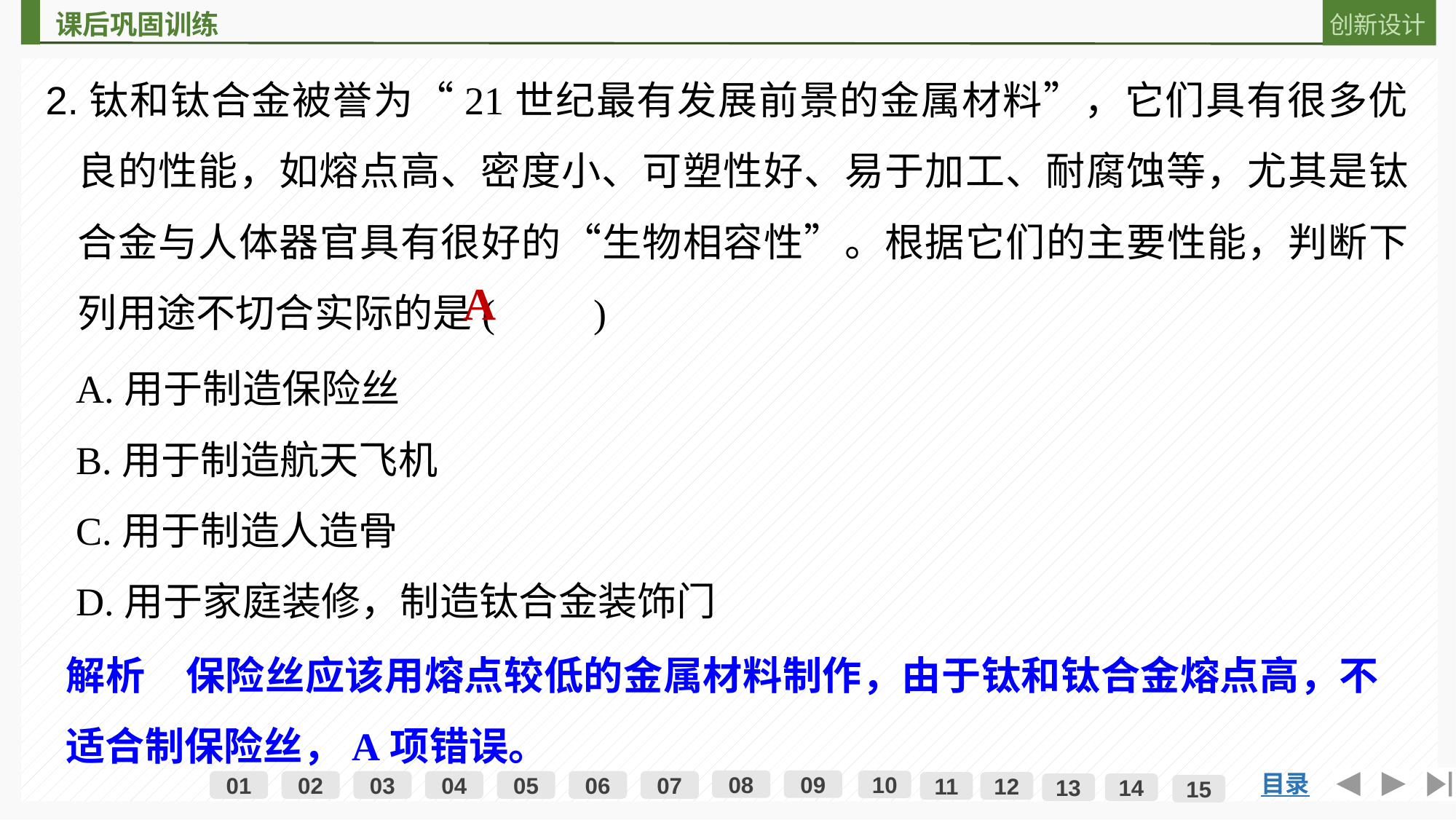

2.钛和钛合金被誉为“21世纪最有发展前景的金属材料”，它们具有很多优良的性能，如熔点高、密度小、可塑性好、易于加工、耐腐蚀等，尤其是钛合金与人体器官具有很好的“生物相容性”。根据它们的主要性能，判断下列用途不切合实际的是(　　)
A
A.用于制造保险丝
B.用于制造航天飞机
C.用于制造人造骨
D.用于家庭装修，制造钛合金装饰门

解析　保险丝应该用熔点较低的金属材料制作，由于钛和钛合金熔点高，不适合制保险丝，A项错误。